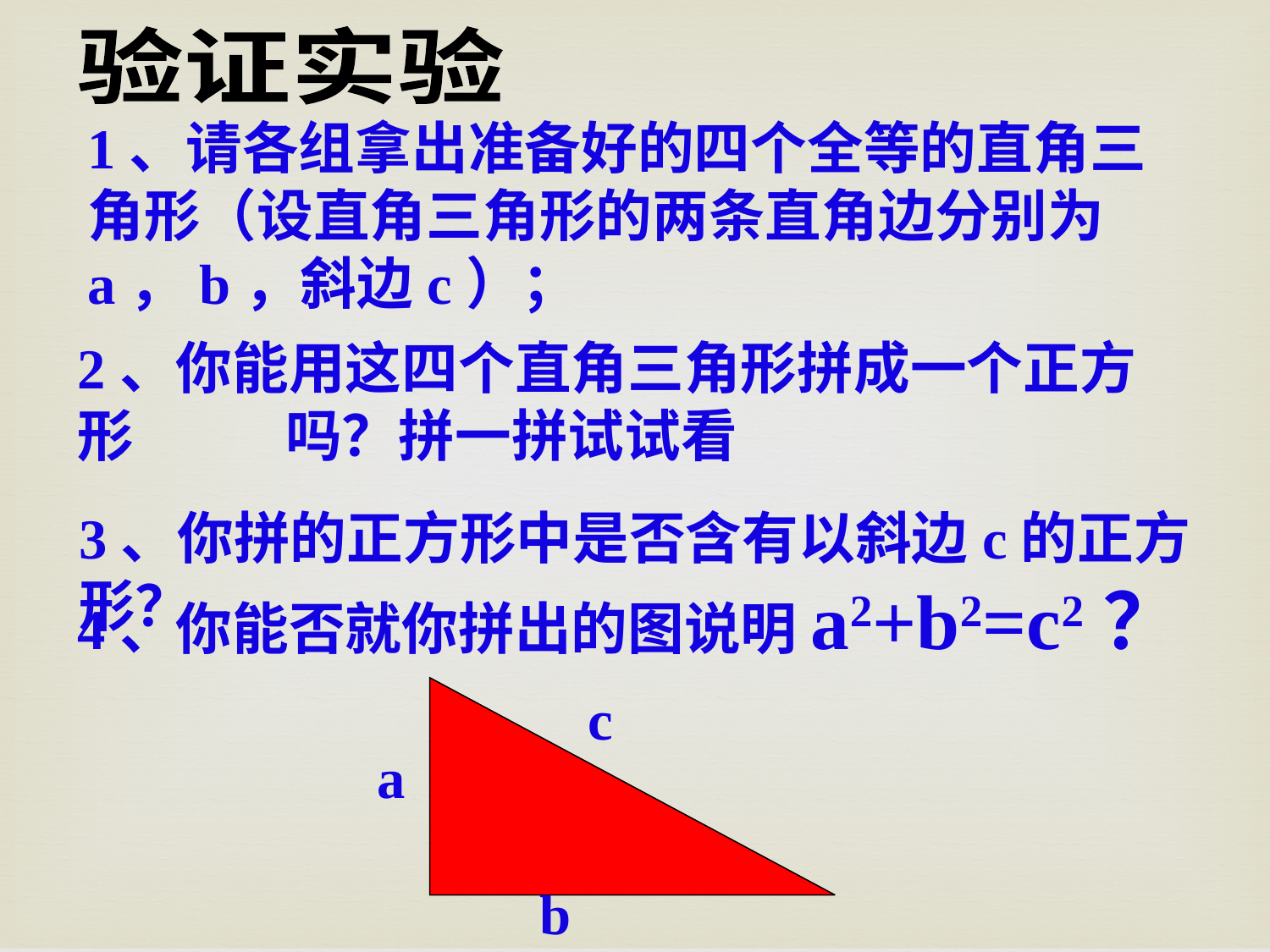

验证实验
1、请各组拿出准备好的四个全等的直角三角形（设直角三角形的两条直角边分别为a，b，斜边c）；
2、你能用这四个直角三角形拼成一个正方形   　　吗？拼一拼试试看
3、你拼的正方形中是否含有以斜边c的正方形？
4、你能否就你拼出的图说明a2+b2=c2？

c
a
b